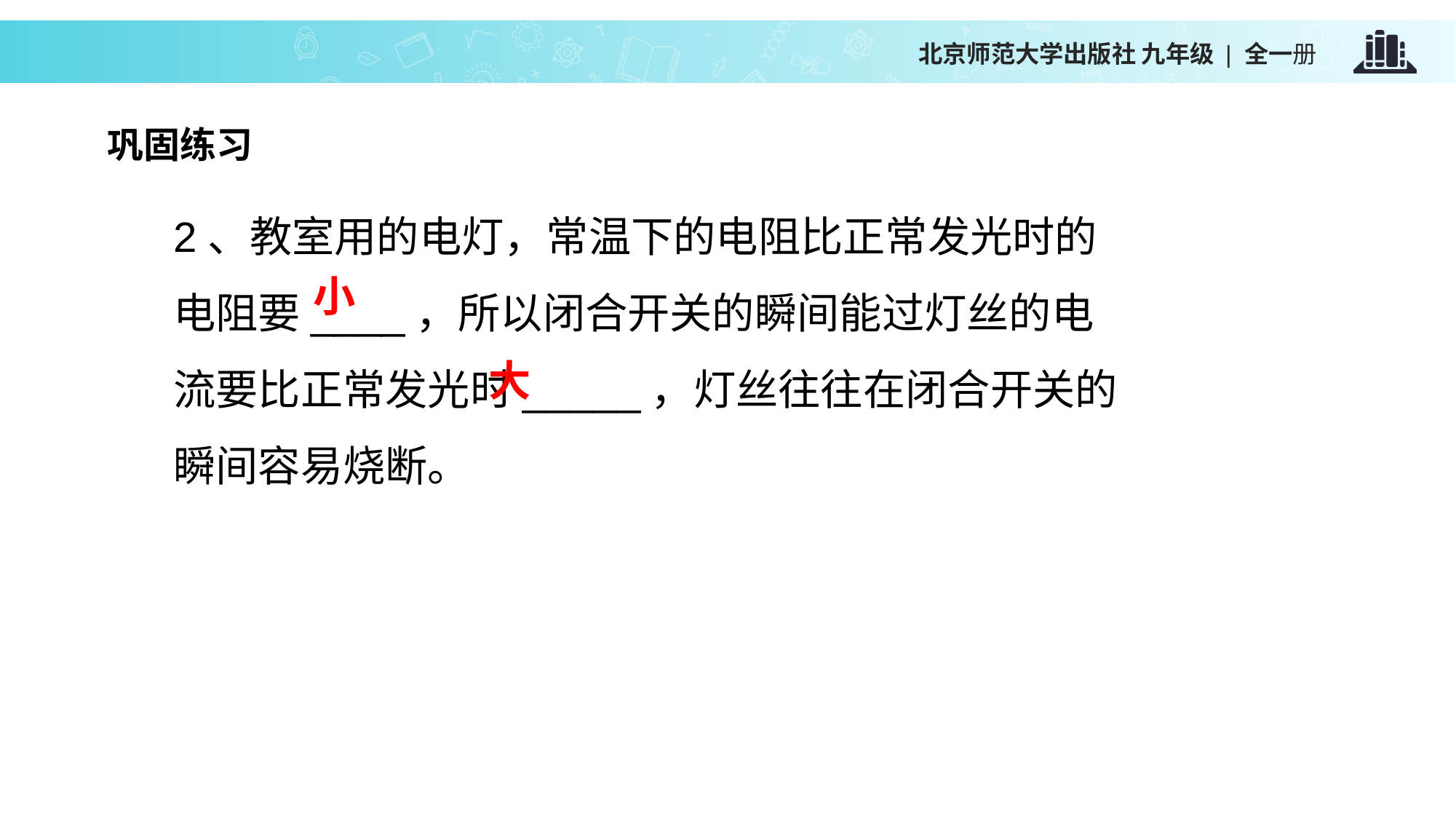

巩固练习
2、教室用的电灯，常温下的电阻比正常发光时的电阻要____，所以闭合开关的瞬间能过灯丝的电流要比正常发光时_____，灯丝往往在闭合开关的瞬间容易烧断。

小
大